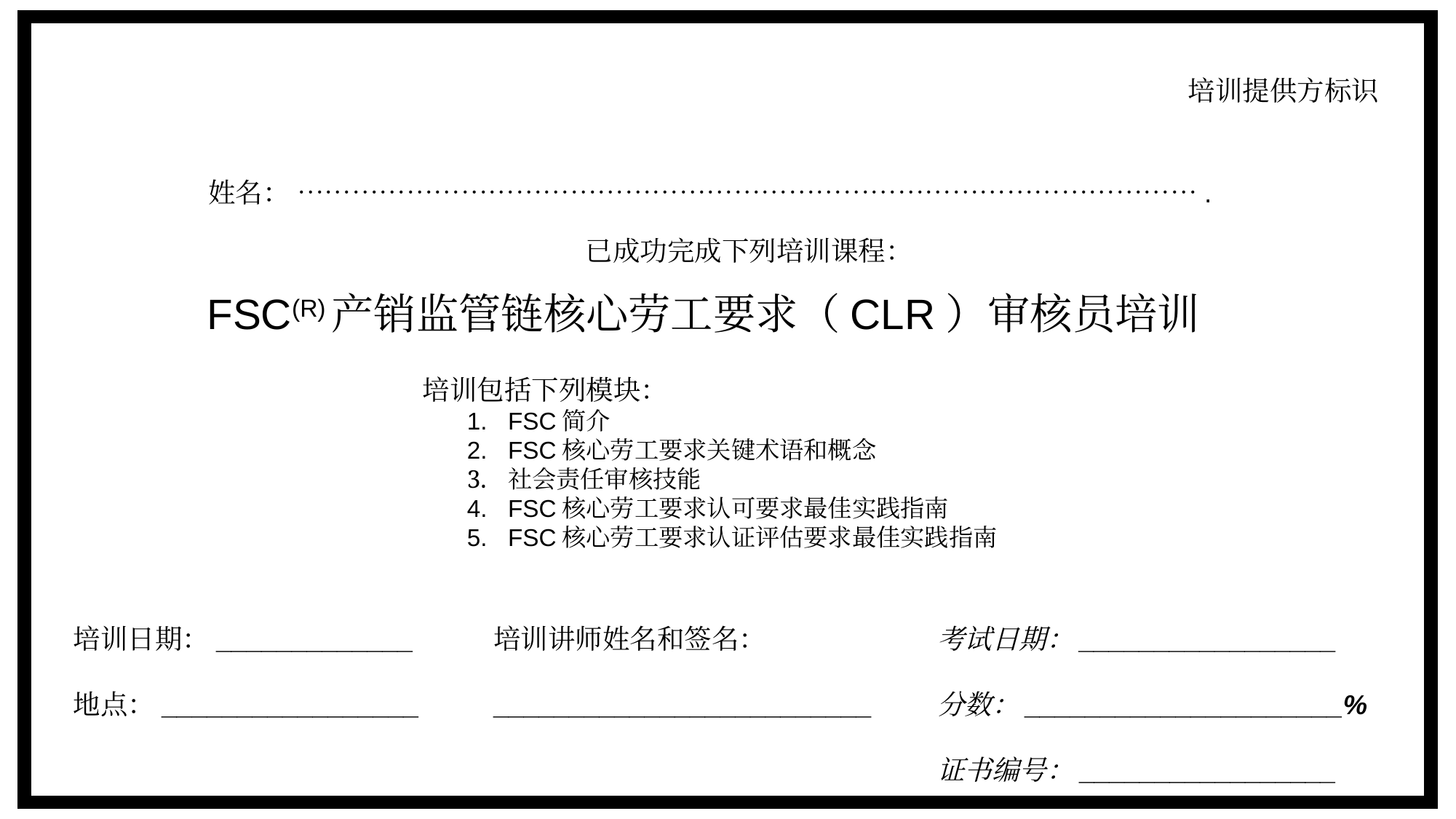

培训提供方标识
姓名： ……………………………………………………………………………………….
已成功完成下列培训课程：
FSC(R)产销监管链核心劳工要求（CLR）审核员培训
培训包括下列模块：
FSC简介
FSC核心劳工要求关键术语和概念
社会责任审核技能
FSC核心劳工要求认可要求最佳实践指南
FSC核心劳工要求认证评估要求最佳实践指南
培训日期：_____________

地点：_________________
培训讲师姓名和签名：

_________________________
考试日期：_________________

分数：_____________________%

证书编号：_________________